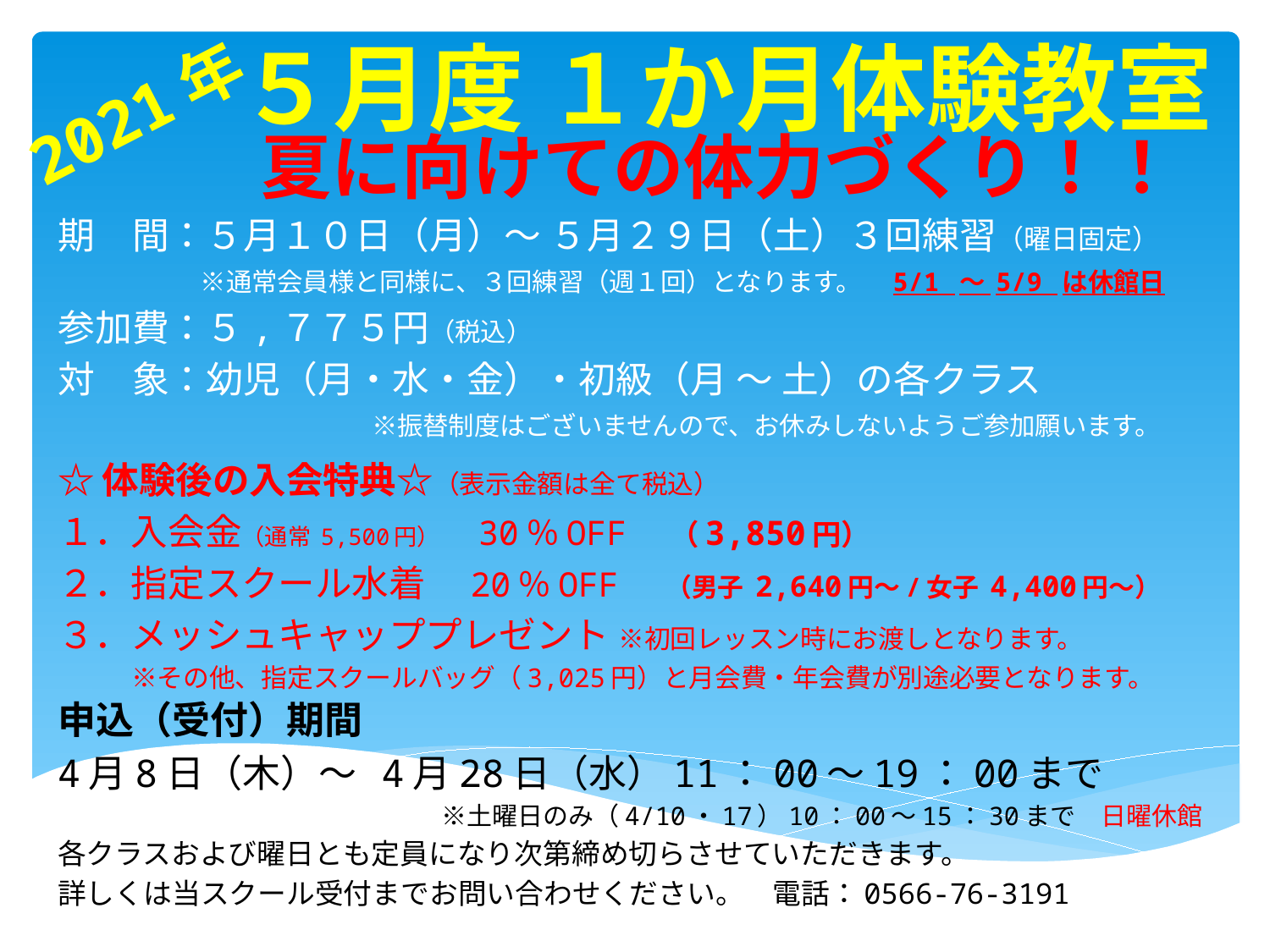

５月度 １か月体験教室
2021年
# 夏に向けての体力づくり！！
期　間：５月１０日（月）～ ５月２９日（土）３回練習（曜日固定）
　　　　　※通常会員様と同様に、３回練習（週１回）となります。　5/1 ～ 5/9 は休館日
参加費：５,７７５円（税込）
対　象：幼児（月・水・金）・初級（月 ～ 土）の各クラス
　　　　　　　　　　　※振替制度はございませんので、お休みしないようご参加願います。
☆体験後の入会特典☆（表示金額は全て税込）
１．入会金（通常 5,500円）　  30％OFF  （3,850円）
２．指定スクール水着　20％OFF  （男子 2,640円～/女子 4,400円～）
３．メッシュキャッププレゼント ※初回レッスン時にお渡しとなります。
　　　※その他、指定スクールバッグ（3,025円）と月会費・年会費が別途必要となります。
申込（受付）期間
4月8日（木）～  4月28日（水）11：00～19：00まで
　　　　　　　　　　　　　　※土曜日のみ（4/10・17）10：00～15：30まで　日曜休館
各クラスおよび曜日とも定員になり次第締め切らさせていただきます。
詳しくは当スクール受付までお問い合わせください。　電話：0566-76-3191